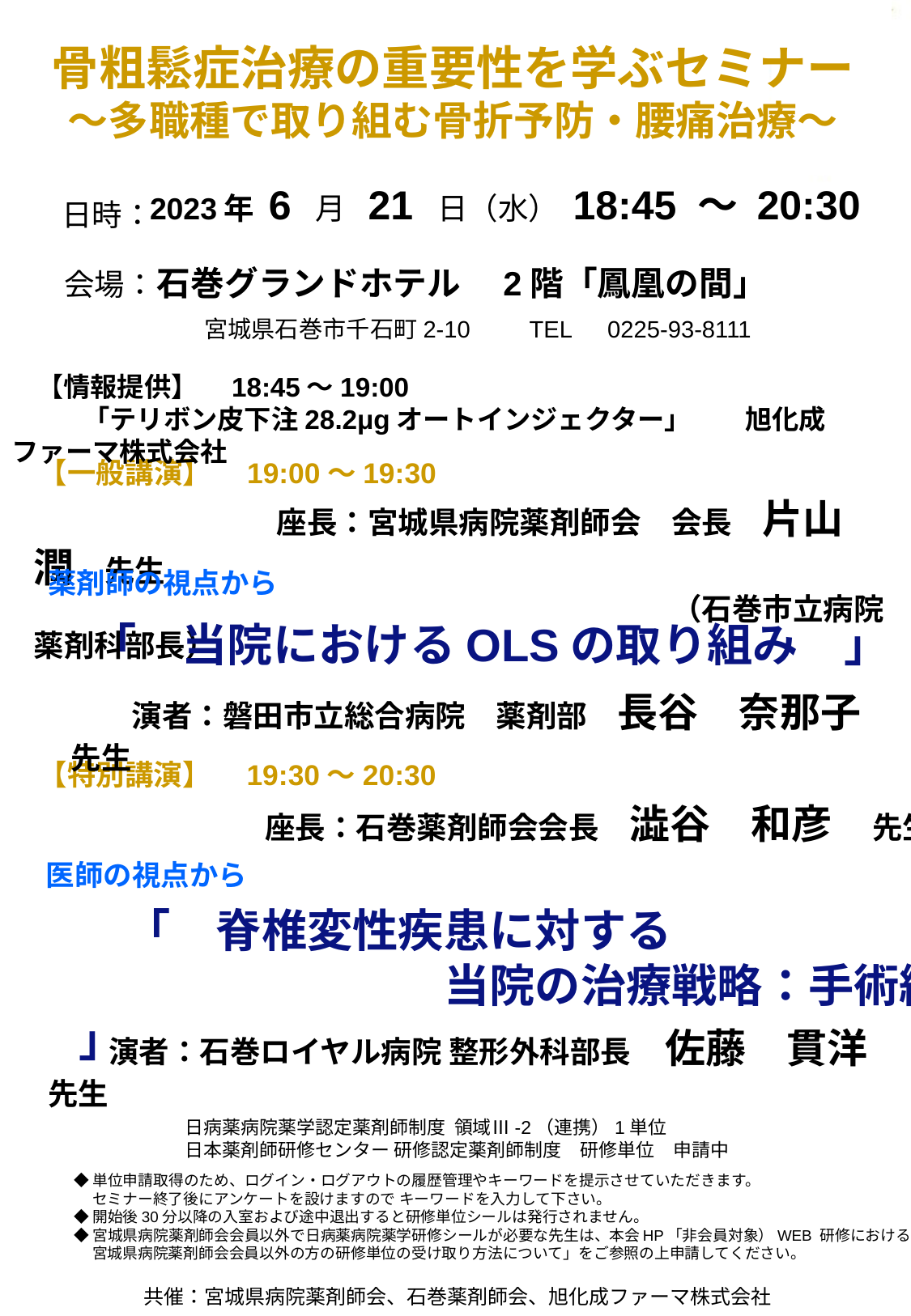

骨粗鬆症治療の重要性を学ぶセミナー
～多職種で取り組む骨折予防・腰痛治療～
2023年 6 月 21 日（水） 18:45 ～ 20:30
日時：
石巻グランドホテル　2階「鳳凰の間」

　　宮城県石巻市千石町2-10　　TEL　0225-93-8111
会場：
日病薬病院薬学認定薬剤師制度  領域Ⅲ-2（連携）1単位
日本薬剤師研修センター 研修認定薬剤師制度　研修単位　申請中
   【情報提供】　18:45～19:00
　　　「テリボン皮下注28.2μgオートインジェクター」　　旭化成ファーマ株式会社
【一般講演】　19:00～19:30
　　　　　　　　座長：宮城県病院薬剤師会　会長　片山　潤　先生
　　　　　　　　　　　　　　　　　　　　　（石巻市立病院　薬剤科部長）
薬剤師の視点から
「　当院におけるOLSの取り組み　」
　　演者：磐田市立総合病院　薬剤部　長谷　奈那子　先生
【特別講演】　19:30～20:30
　座長：石巻薬剤師会会長　澁谷　和彦　先生
医師の視点から
　　「　脊椎変性疾患に対する
　　　　　　　　　当院の治療戦略：手術編　」
　　演者：石巻ロイヤル病院 整形外科部長　佐藤　貫洋　先生
◆単位申請取得のため、ログイン・ログアウトの履歴管理やキーワードを提示させていただきます。
　 セミナー終了後にアンケートを設けますので キーワードを入力して下さい。
◆開始後30分以降の入室および途中退出すると研修単位シールは発行されません。
◆宮城県病院薬剤師会会員以外で日病薬病院薬学研修シールが必要な先生は、本会HP「非会員対象）WEB 研修における
　 宮城県病院薬剤師会会員以外の方の研修単位の受け取り方法について」をご参照の上申請してください。
共催：宮城県病院薬剤師会、石巻薬剤師会、旭化成ファーマ株式会社